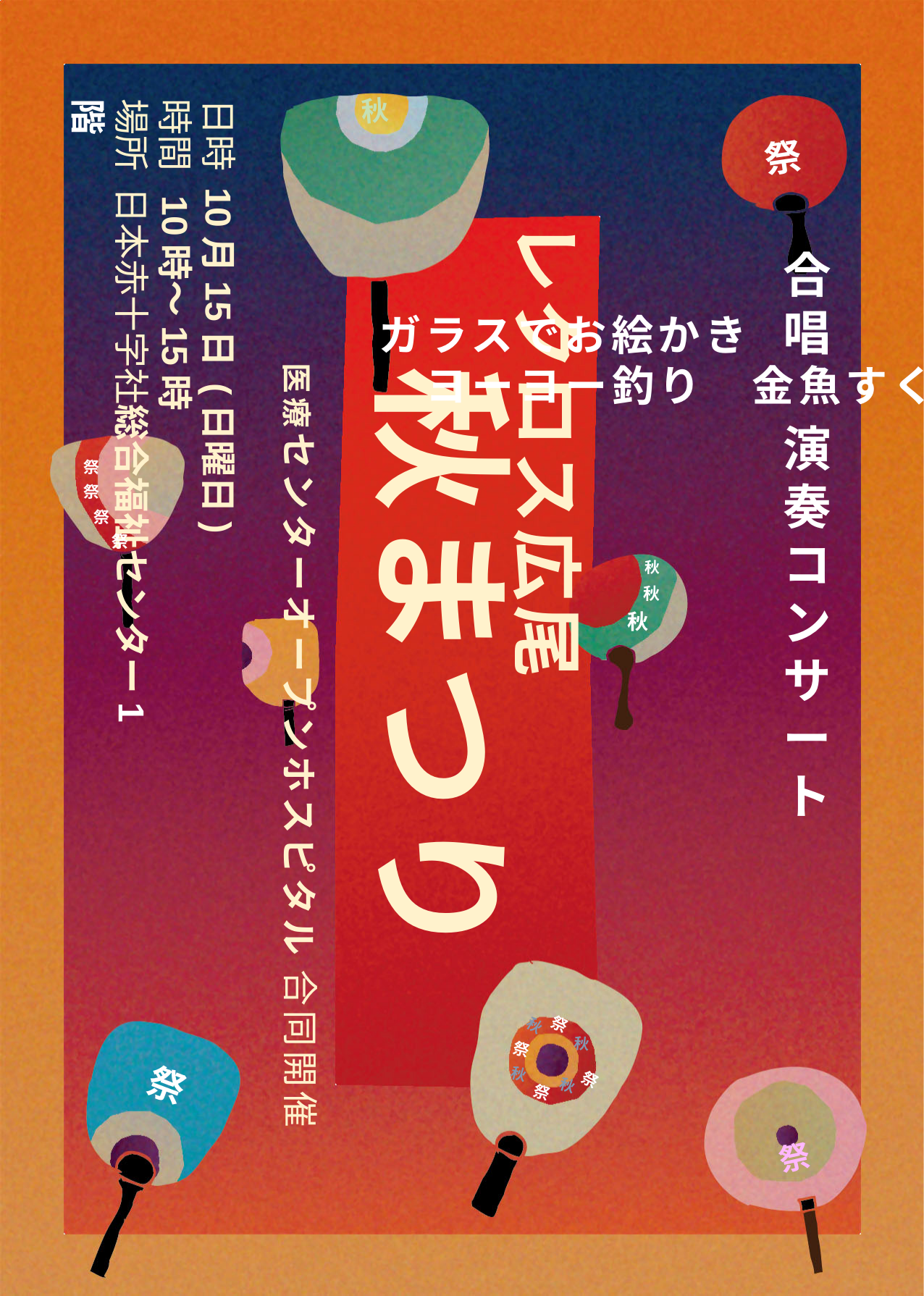

レクロス広尾
日時 10月15日 (日曜日)
時間  10時～15時
場所  日本赤十字社総合福祉センター1階
秋
祭
合唱　演奏コンサート
秋まつり
ガラスでお絵かき
　ヨーヨー釣り　金魚すくいなど
医療センターオープンホスピタル
祭
祭
祭
祭
秋
秋
秋
合同開催
祭
秋
秋
祭
秋
祭
祭
秋
祭
祭